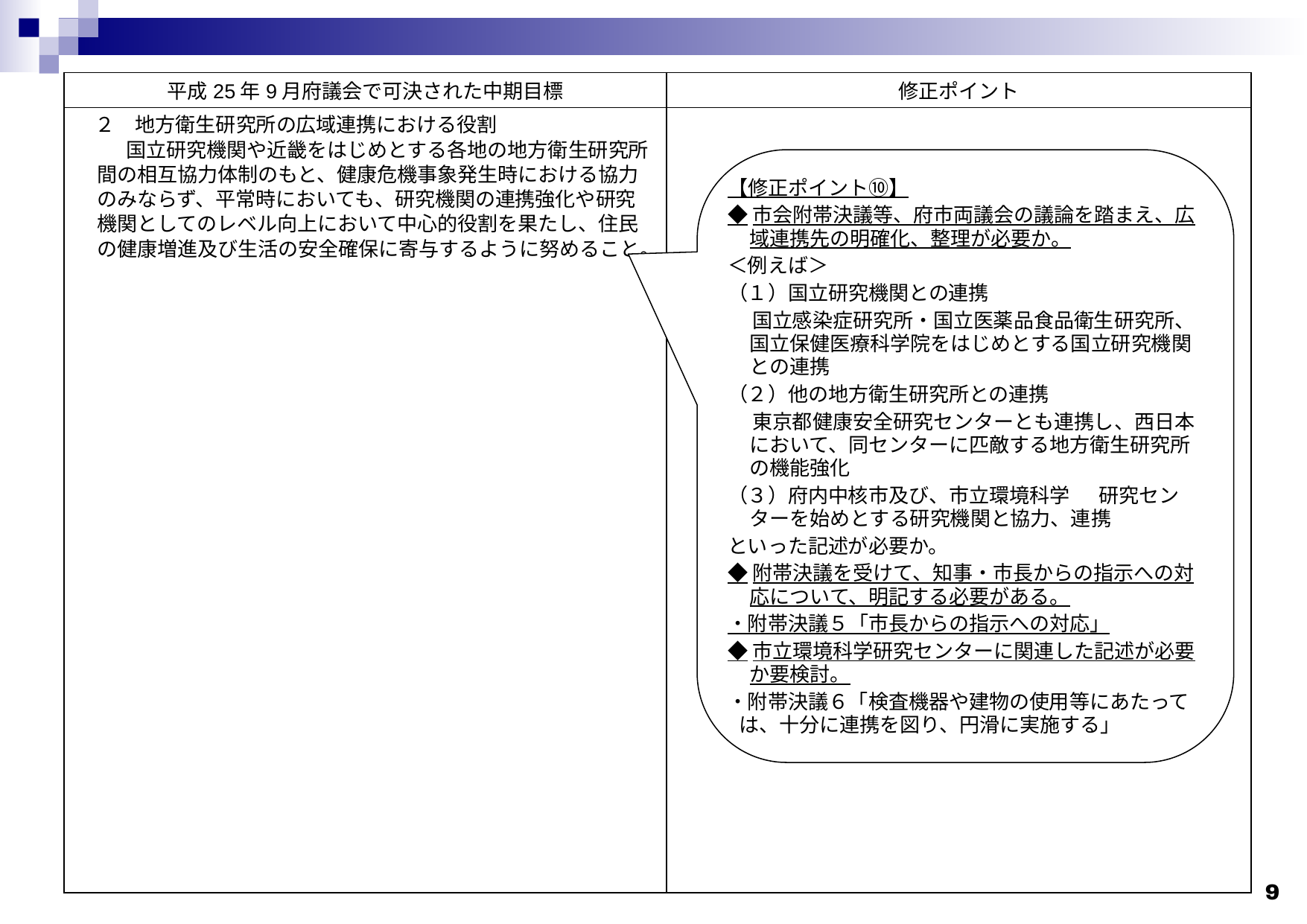

| 平成25年9月府議会で可決された中期目標 | 修正ポイント |
| --- | --- |
| ２　地方衛生研究所の広域連携における役割 　　国立研究機関や近畿をはじめとする各地の地方衛生研究所間の相互協力体制のもと、健康危機事象発生時における協力のみならず、平常時においても、研究機関の連携強化や研究機関としてのレベル向上において中心的役割を果たし、住民の健康増進及び生活の安全確保に寄与するように努めること。 |  |
【修正ポイント⑩】
◆市会附帯決議等、府市両議会の議論を踏まえ、広域連携先の明確化、整理が必要か。
＜例えば＞
（１）国立研究機関との連携
　 国立感染症研究所・国立医薬品食品衛生研究所、国立保健医療科学院をはじめとする国立研究機関との連携
（２）他の地方衛生研究所との連携
　 東京都健康安全研究センターとも連携し、西日本において、同センターに匹敵する地方衛生研究所の機能強化
（３）府内中核市及び、市立環境科学　  研究センターを始めとする研究機関と協力、連携
といった記述が必要か。
◆附帯決議を受けて、知事・市長からの指示への対応について、明記する必要がある。
・附帯決議５「市長からの指示への対応」
◆市立環境科学研究センターに関連した記述が必要か要検討。
・附帯決議６「検査機器や建物の使用等にあたっては、十分に連携を図り、円滑に実施する」
9